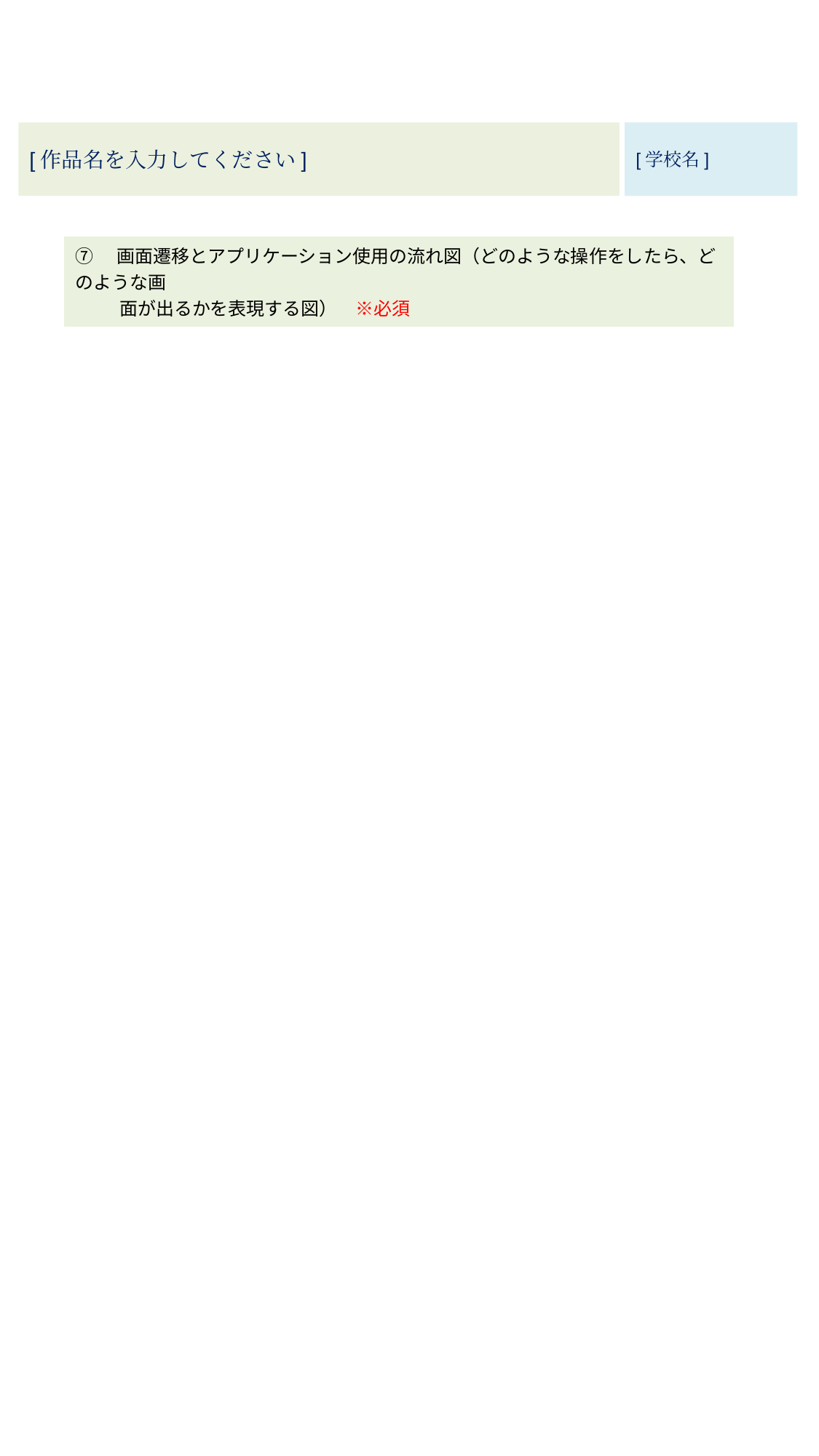

[作品名を入力してください]
[学校名]
[学校名]
| ⑦　画面遷移とアプリケーション使用の流れ図（どのような操作をしたら、どのような画 　　 面が出るかを表現する図）　※必須 |
| --- |
|  |